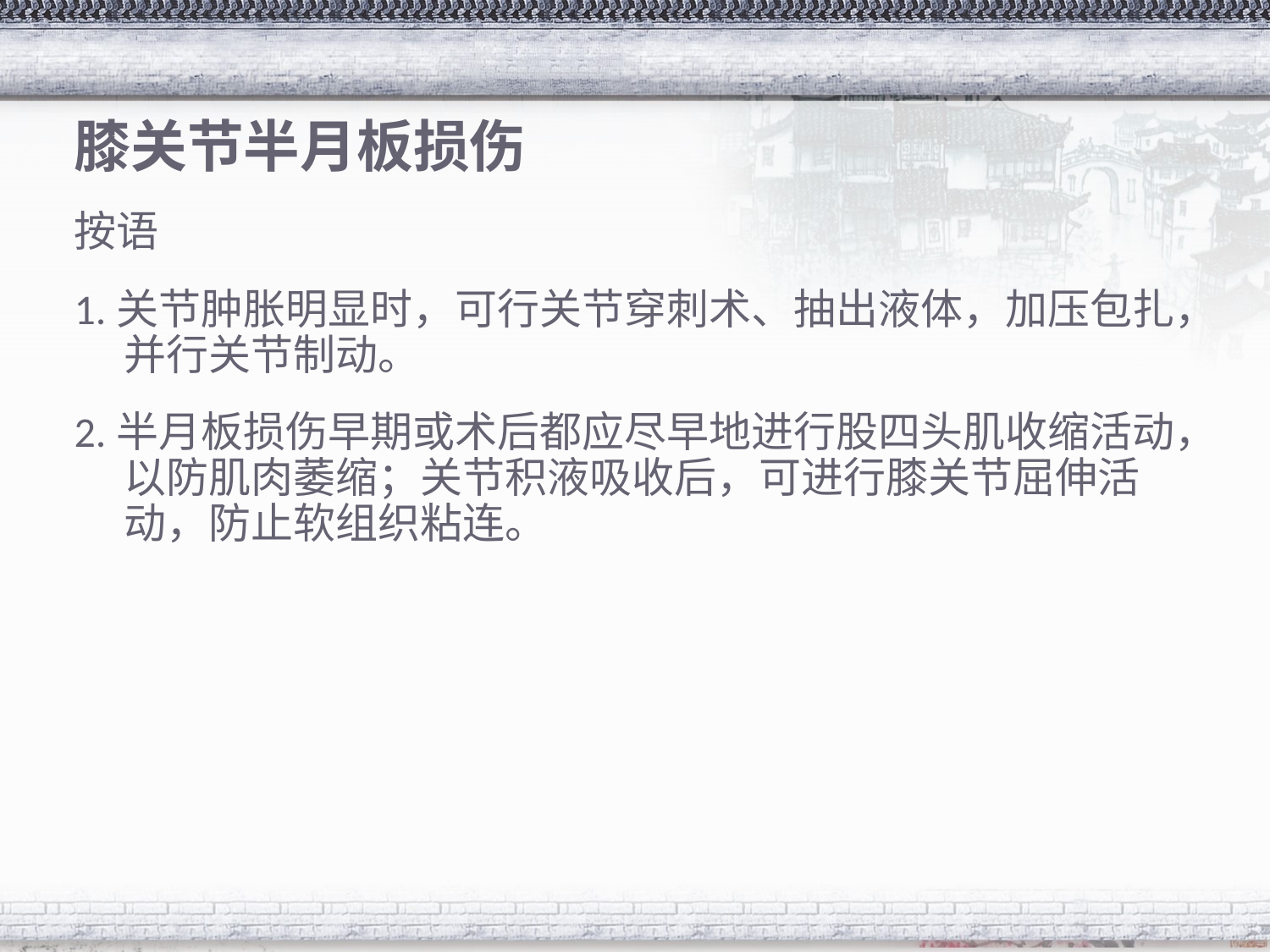

# 膝关节半月板损伤
按语
1.关节肿胀明显时，可行关节穿刺术、抽出液体，加压包扎，并行关节制动。
2.半月板损伤早期或术后都应尽早地进行股四头肌收缩活动，以防肌肉萎缩；关节积液吸收后，可进行膝关节屈伸活动，防止软组织粘连。